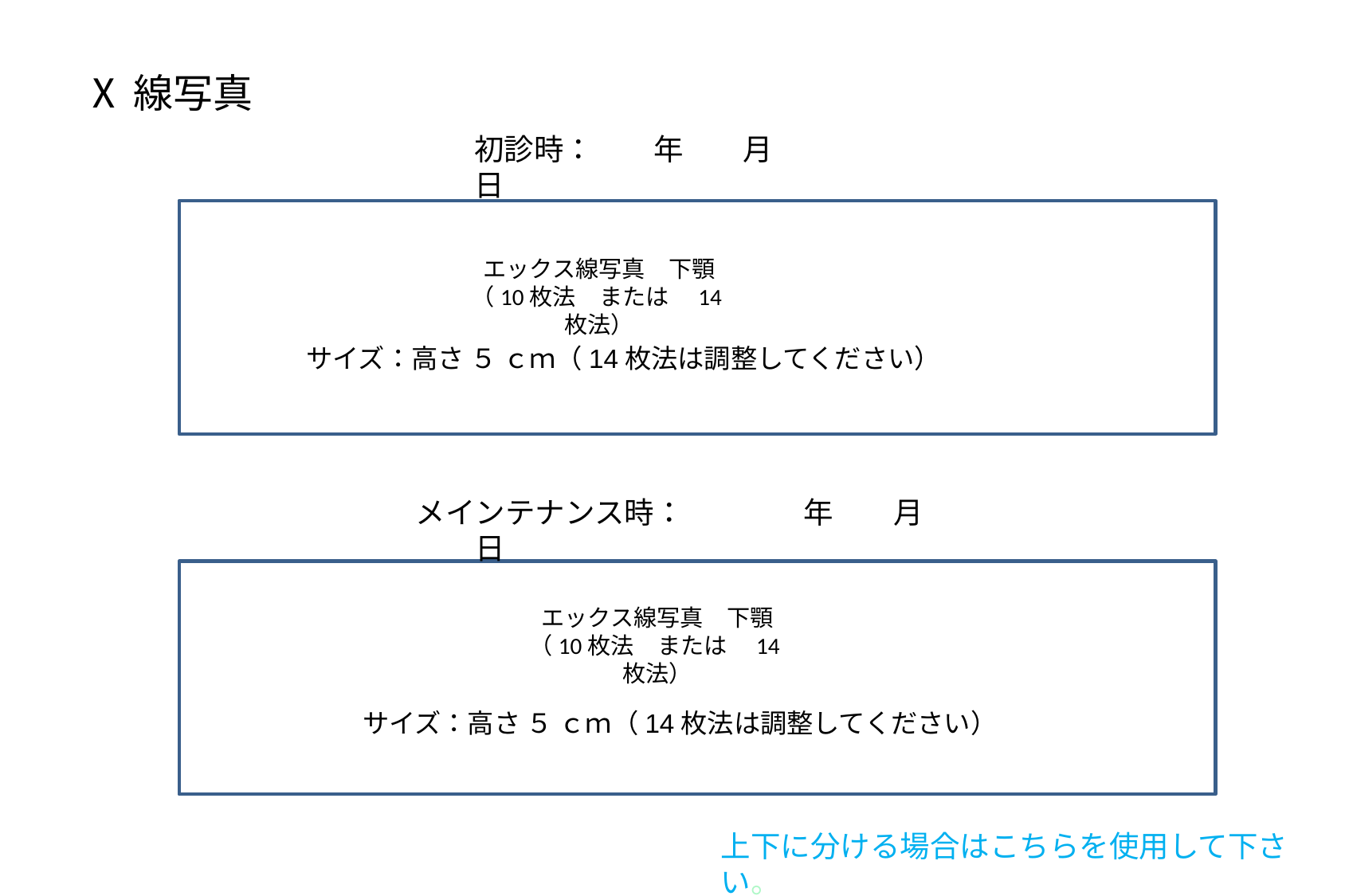

Ⅹ線写真
初診時：　　年　　月　　日

エックス線写真　下顎
（10枚法　または　14枚法）
サイズ：高さ ５ ｃｍ（14枚法は調整してください）
メインテナンス時：　　　　年　　月　　日

エックス線写真　下顎
（10枚法　または　14枚法）
サイズ：高さ ５ ｃｍ（14枚法は調整してください）
上下に分ける場合はこちらを使用して下さい。